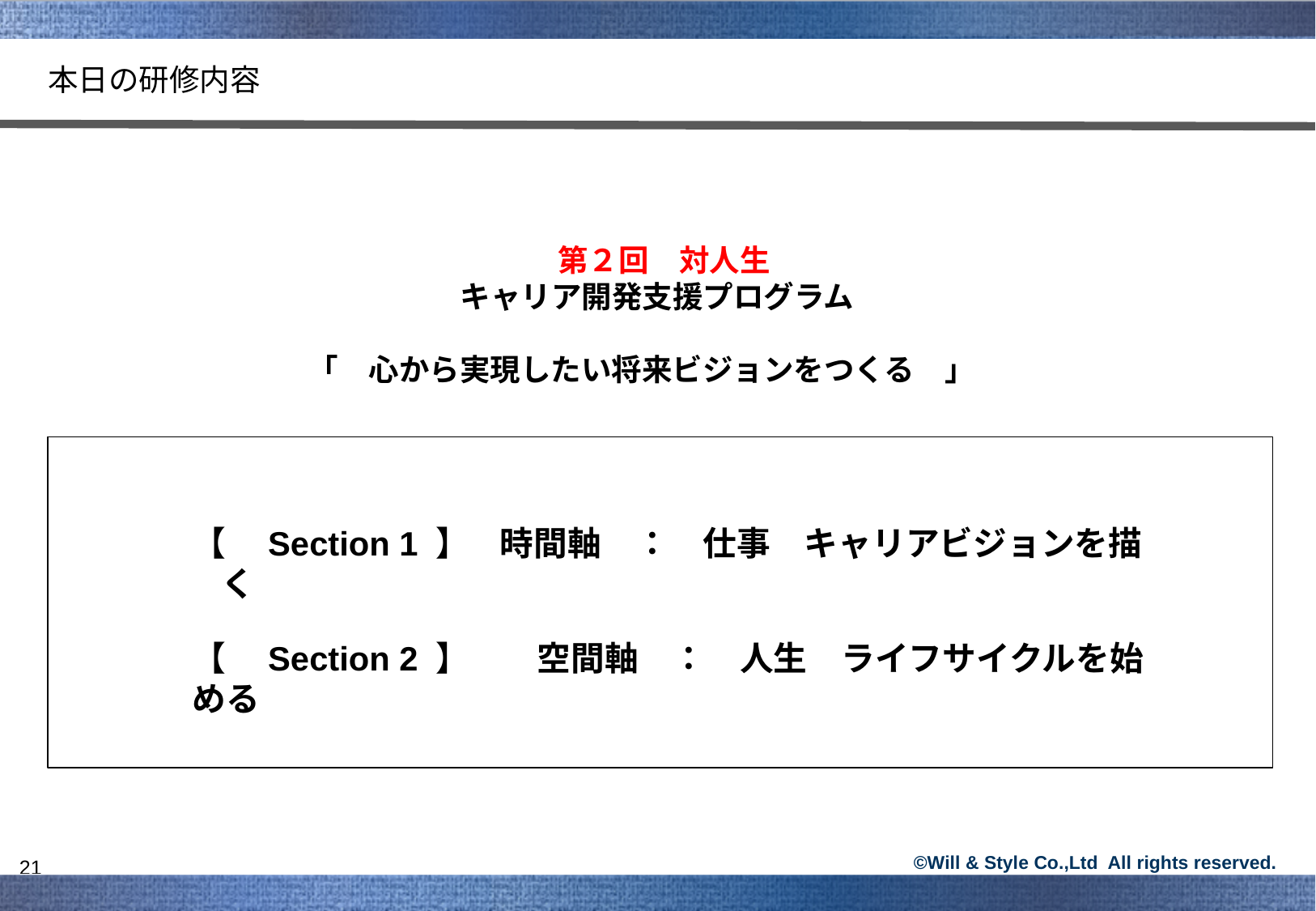

本日の研修内容
 第２回　対人生
キャリア開発支援プログラム

「　心から実現したい将来ビジョンをつくる　」

【　Section 1 】    時間軸　：　仕事　キャリアビジョンを描く
【　Section 2 】　　空間軸　：　人生　ライフサイクルを始める